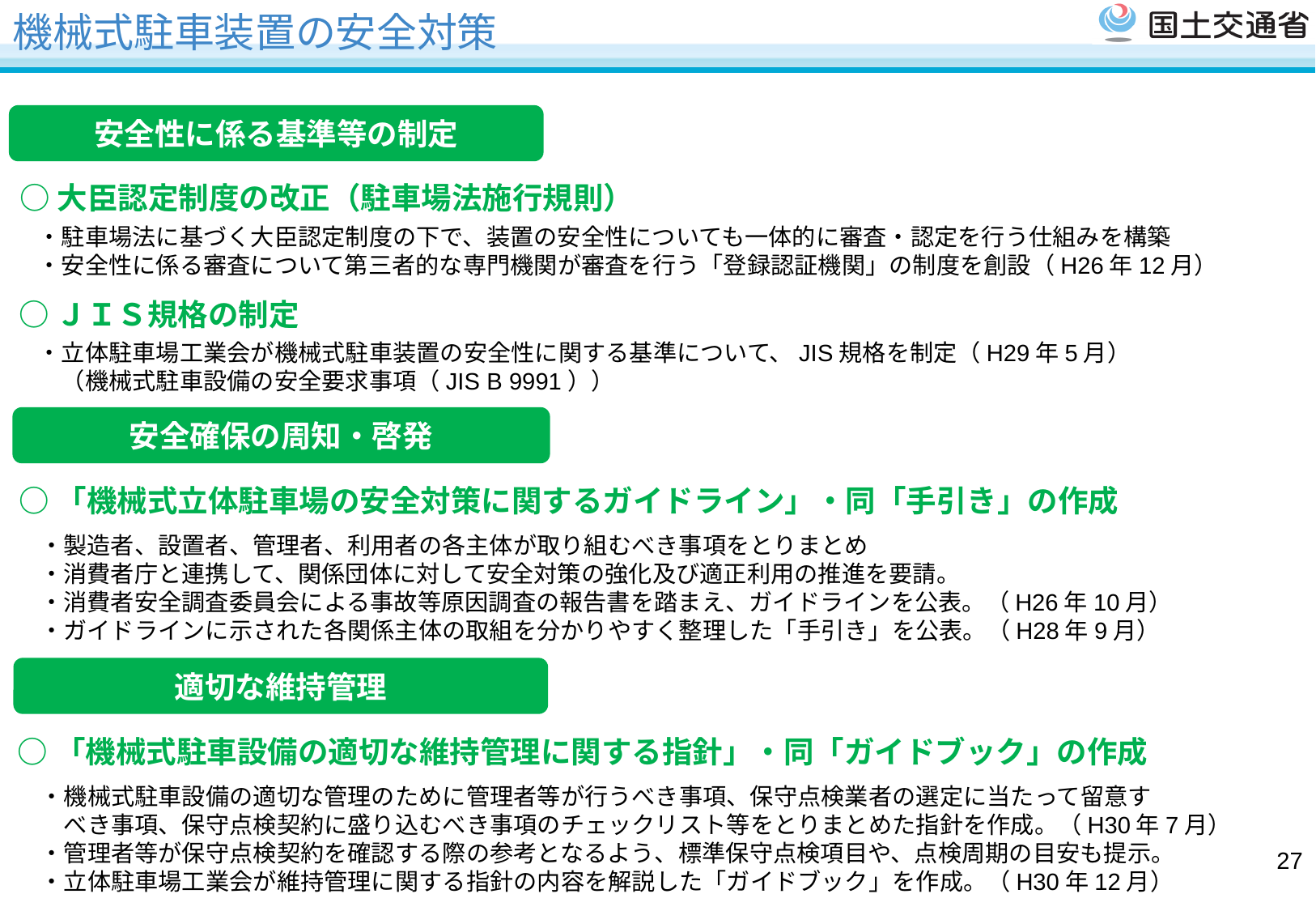

# 機械式駐車装置の安全対策
安全性に係る基準等の制定
○大臣認定制度の改正（駐車場法施行規則）
・駐車場法に基づく大臣認定制度の下で、装置の安全性についても一体的に審査・認定を行う仕組みを構築
・安全性に係る審査について第三者的な専門機関が審査を行う「登録認証機関」の制度を創設（H26年12月）
○ＪＩＳ規格の制定
・立体駐車場工業会が機械式駐車装置の安全性に関する基準について、JIS規格を制定（H29年5月）
　（機械式駐車設備の安全要求事項（JIS B 9991））
安全確保の周知・啓発
○「機械式立体駐車場の安全対策に関するガイドライン」・同「手引き」の作成
・製造者、設置者、管理者、利用者の各主体が取り組むべき事項をとりまとめ
・消費者庁と連携して、関係団体に対して安全対策の強化及び適正利用の推進を要請。
・消費者安全調査委員会による事故等原因調査の報告書を踏まえ、ガイドラインを公表。（H26年10月）
・ガイドラインに示された各関係主体の取組を分かりやすく整理した「手引き」を公表。（H28年9月）
適切な維持管理
○「機械式駐車設備の適切な維持管理に関する指針」・同「ガイドブック」の作成
・機械式駐車設備の適切な管理のために管理者等が行うべき事項、保守点検業者の選定に当たって留意す
　べき事項、保守点検契約に盛り込むべき事項のチェックリスト等をとりまとめた指針を作成。（H30年7月）
・管理者等が保守点検契約を確認する際の参考となるよう、標準保守点検項目や、点検周期の目安も提示。
・立体駐車場工業会が維持管理に関する指針の内容を解説した「ガイドブック」を作成。（H30年12月）
27